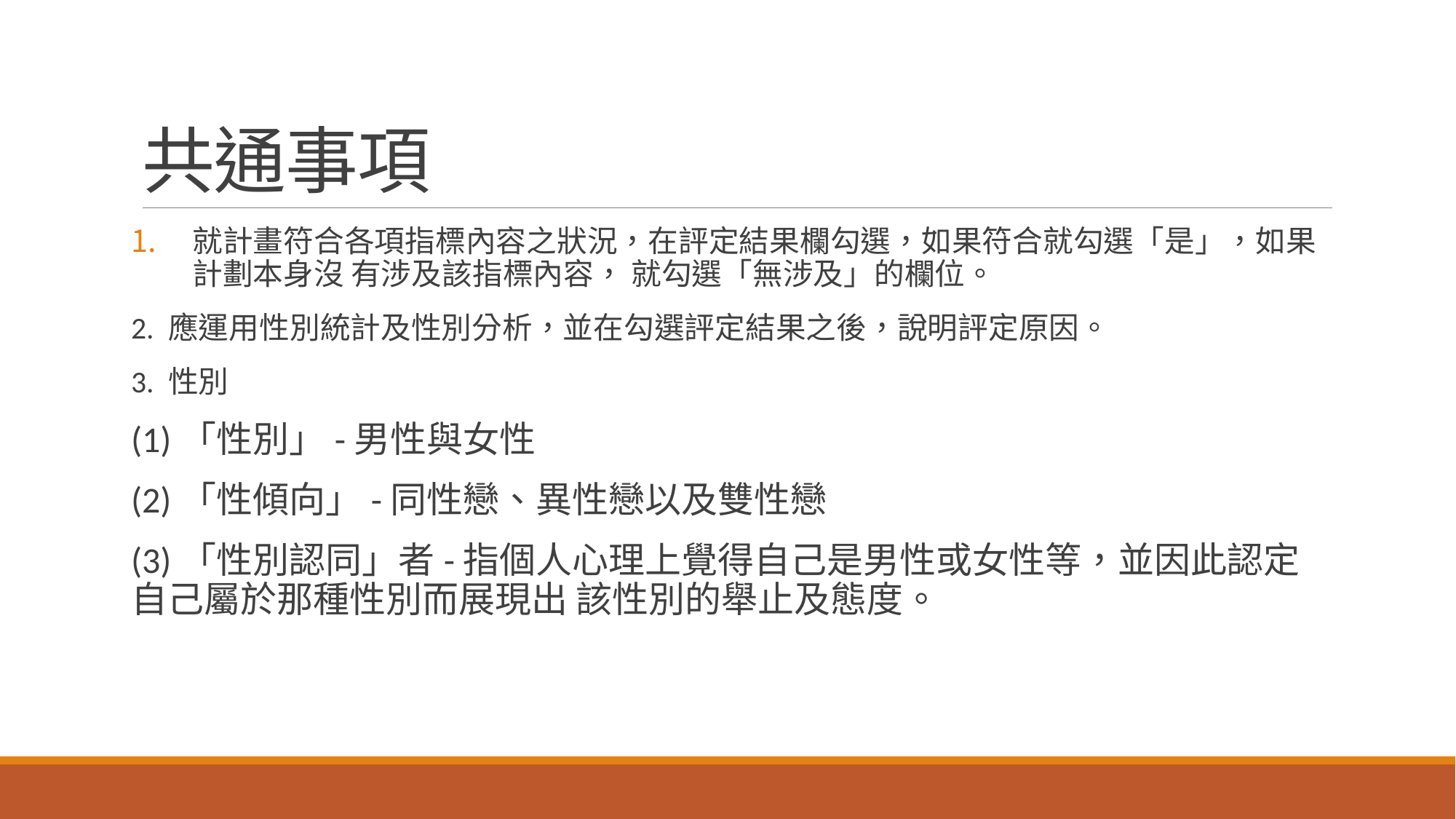

# 共通事項
就計畫符合各項指標內容之狀況，在評定結果欄勾選，如果符合就勾選「是」，如果計劃本身沒 有涉及該指標內容， 就勾選「無涉及」的欄位。
2. 應運用性別統計及性別分析，並在勾選評定結果之後，說明評定原因。
3. 性別
(1)「性別」-男性與女性
(2)「性傾向」-同性戀、異性戀以及雙性戀
(3)「性別認同」者-指個人心理上覺得自己是男性或女性等，並因此認定自己屬於那種性別而展現出 該性別的舉止及態度。